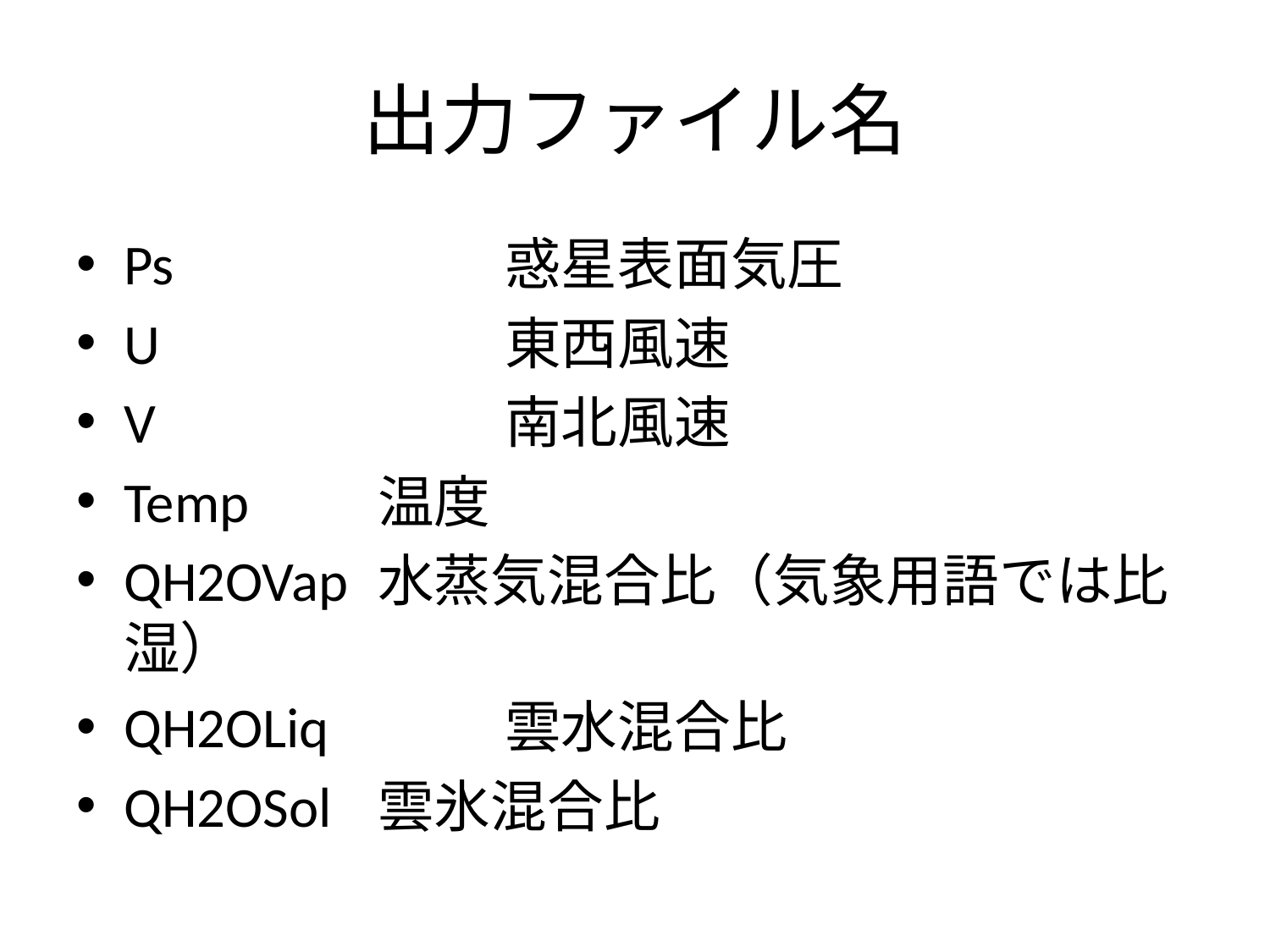

# 出力ファイル名
Ps			惑星表面気圧
U			東西風速
V			南北風速
Temp		温度
QH2OVap	水蒸気混合比（気象用語では比湿）
QH2OLiq		雲水混合比
QH2OSol	雲氷混合比